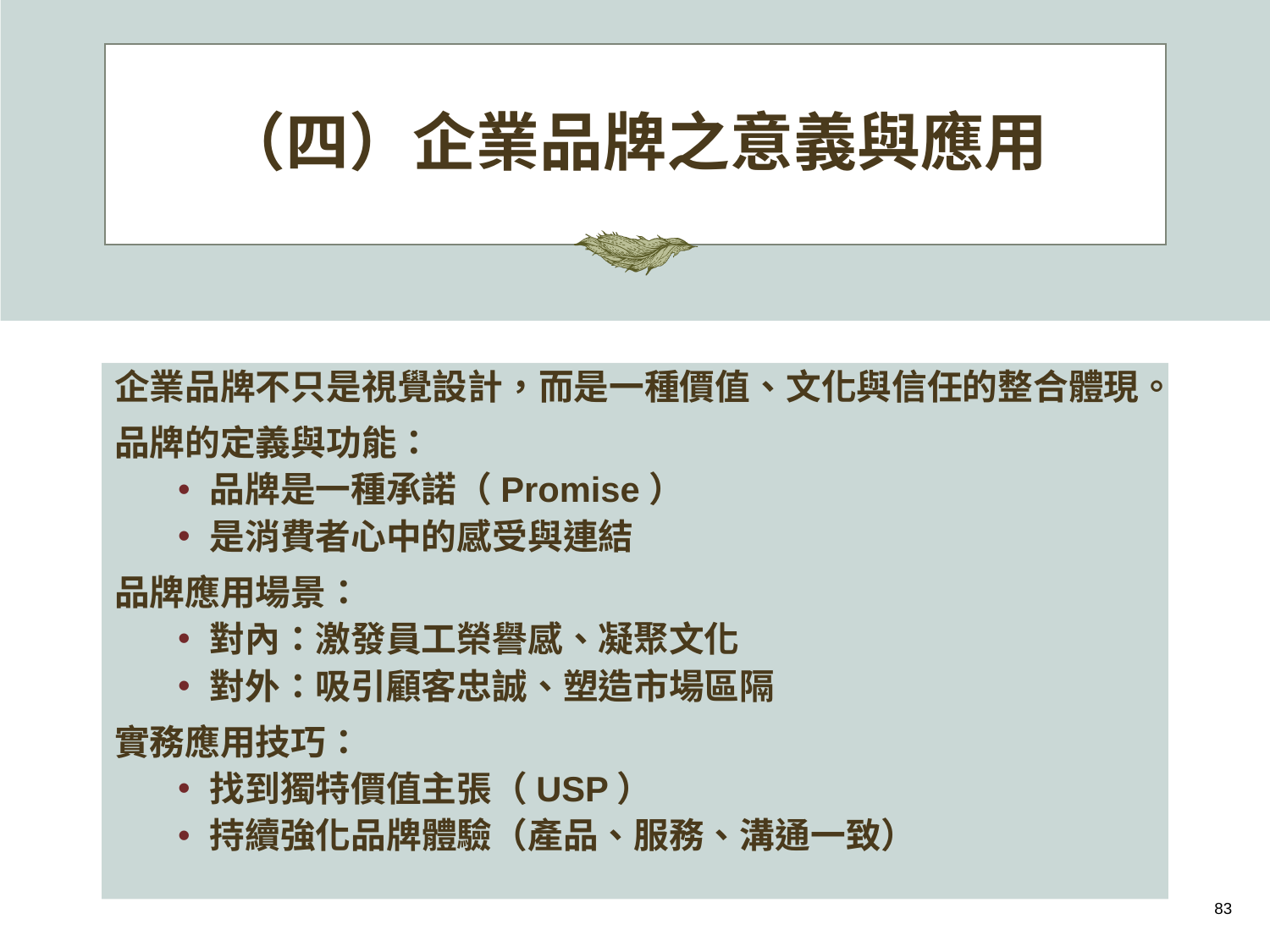

# （四）企業品牌之意義與應用
企業品牌不只是視覺設計，而是一種價值、文化與信任的整合體現。
品牌的定義與功能：
品牌是一種承諾（Promise）
是消費者心中的感受與連結
品牌應用場景：
對內：激發員工榮譽感、凝聚文化
對外：吸引顧客忠誠、塑造市場區隔
實務應用技巧：
找到獨特價值主張（USP）
持續強化品牌體驗（產品、服務、溝通一致）
83